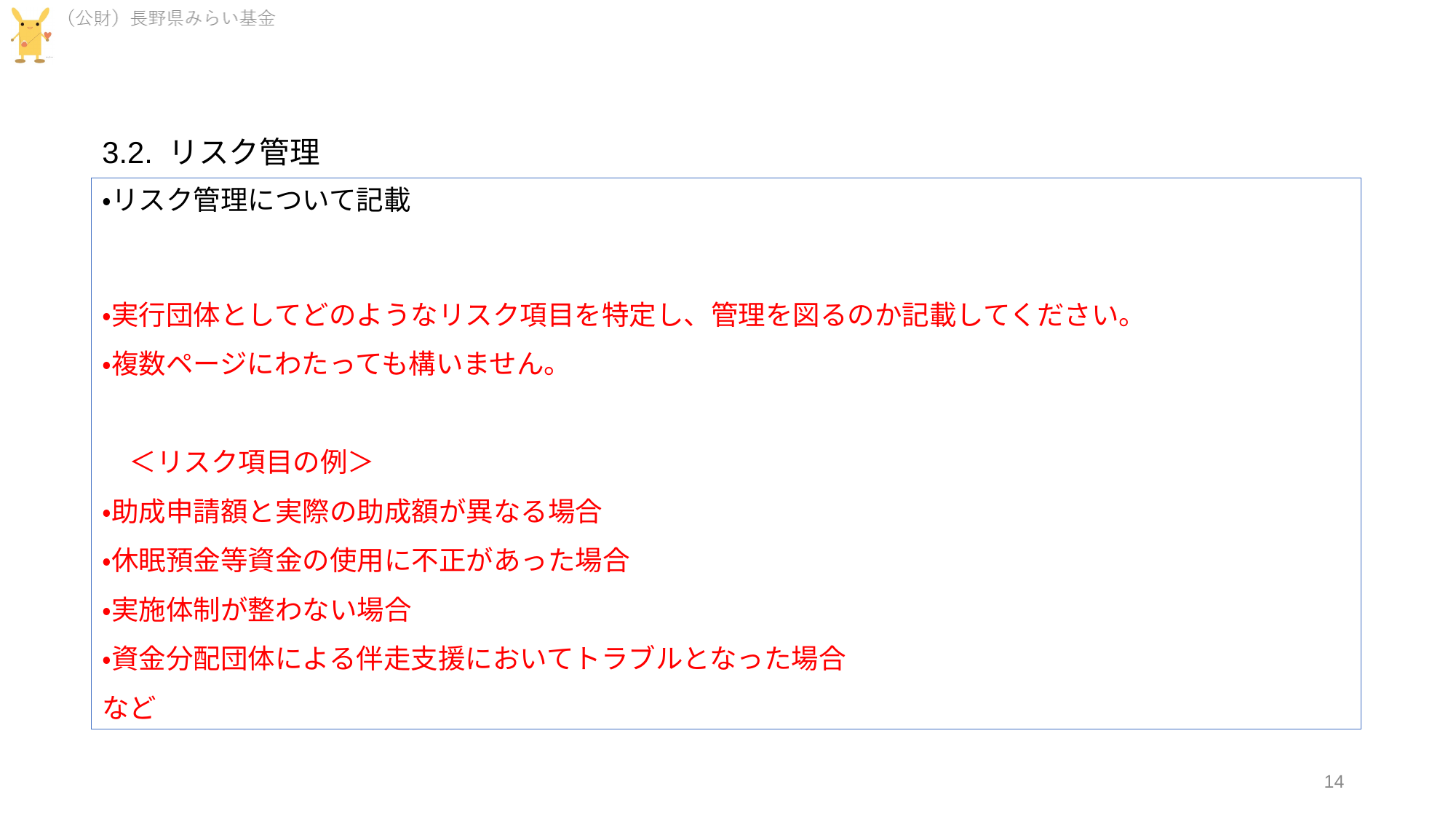

3.2. リスク管理
・リスク管理について記載

・実行団体としてどのようなリスク項目を特定し、管理を図るのか記載してください。
・複数ページにわたっても構いません。

　＜リスク項目の例＞
・助成申請額と実際の助成額が異なる場合
・休眠預金等資金の使用に不正があった場合
・実施体制が整わない場合
・資金分配団体による伴走支援においてトラブルとなった場合
など
14